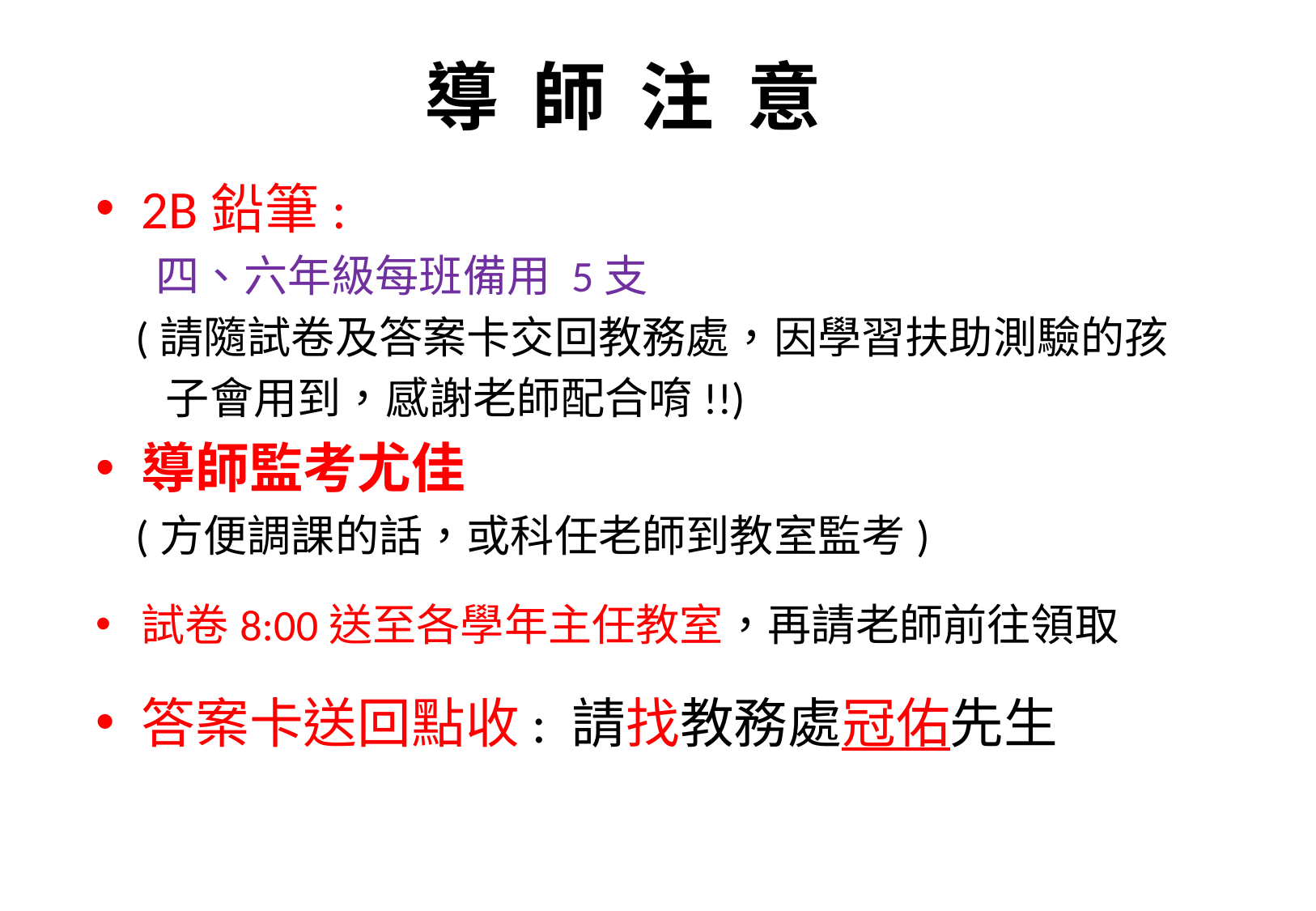

# 導  師  注  意
2B鉛筆:
     四、六年級每班備用 5支
    (請隨試卷及答案卡交回教務處，因學習扶助測驗的孩
      子會用到，感謝老師配合唷!!)
導師監考尤佳
    (方便調課的話，或科任老師到教室監考)

試卷8:00送至各學年主任教室，再請老師前往領取

答案卡送回點收: 請找教務處冠佑先生